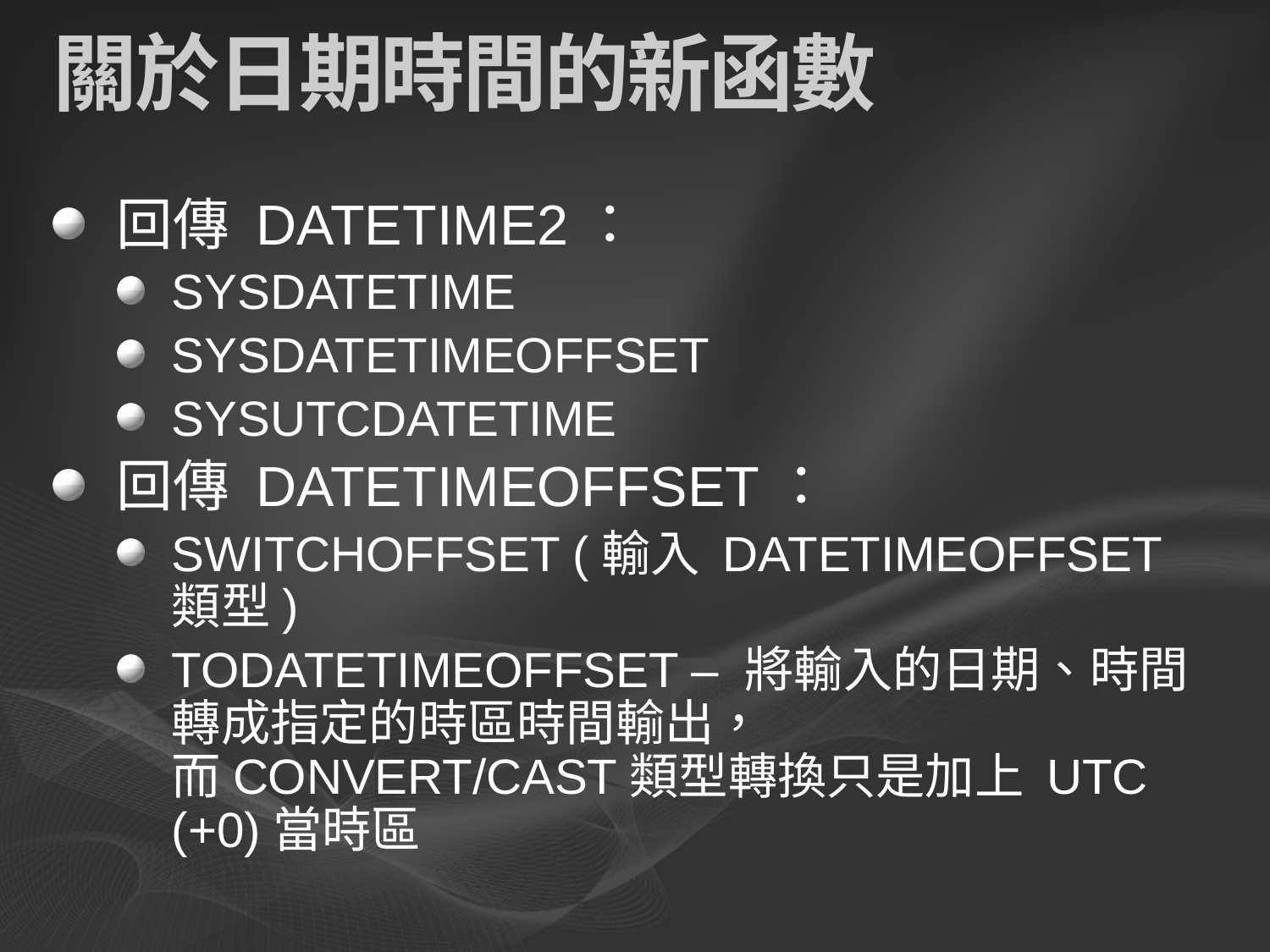

# 關於日期時間的新函數
回傳 DATETIME2：
SYSDATETIME
SYSDATETIMEOFFSET
SYSUTCDATETIME
回傳 DATETIMEOFFSET：
SWITCHOFFSET (輸入 DATETIMEOFFSET 類型)
TODATETIMEOFFSET – 將輸入的日期、時間轉成指定的時區時間輸出， 而CONVERT/CAST類型轉換只是加上 UTC (+0)當時區